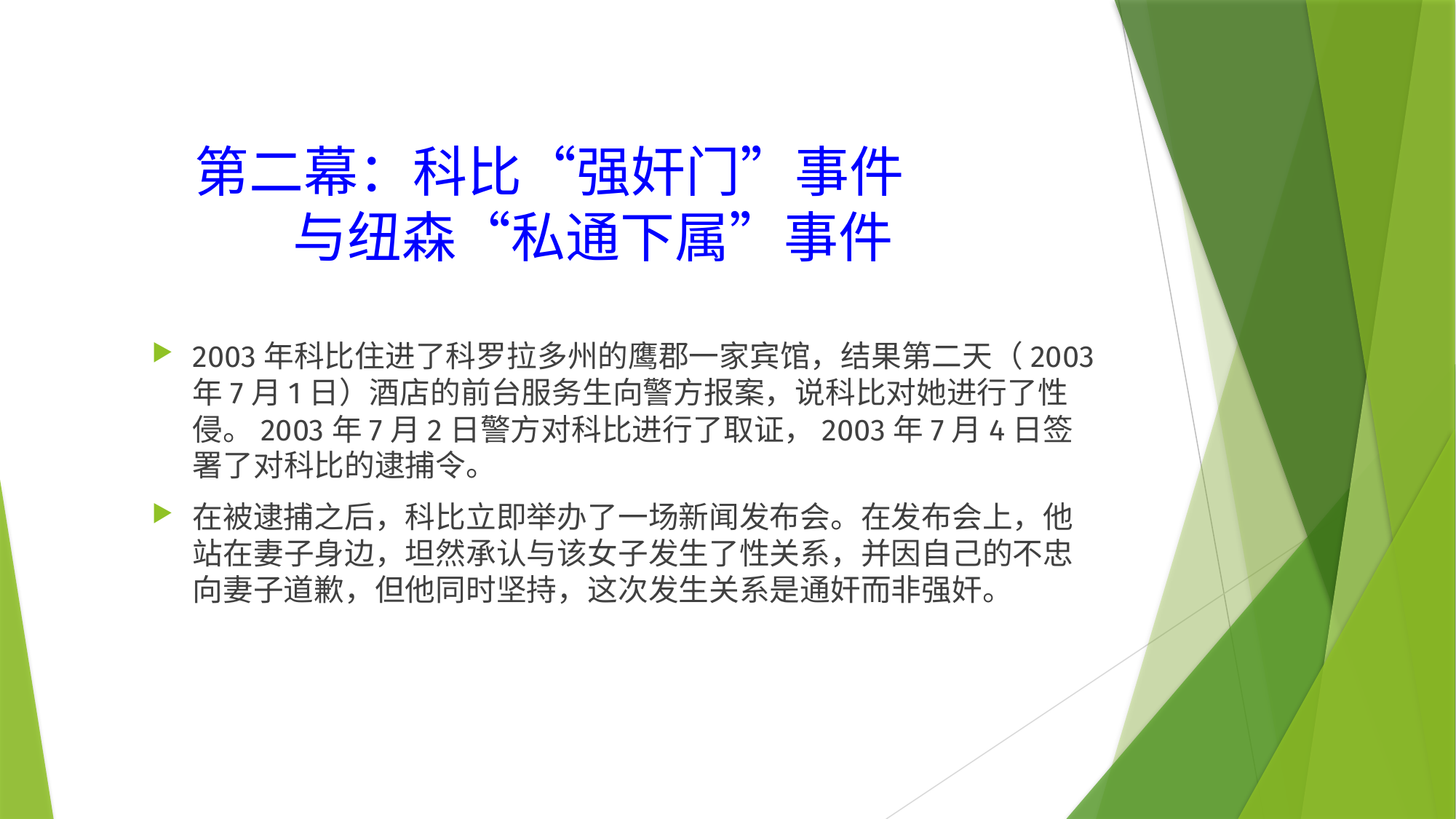

第二幕：科比“强奸门”事件
       与纽森“私通下属”事件
2003年科比住进了科罗拉多州的鹰郡一家宾馆，结果第二天（2003年7月1日）酒店的前台服务生向警方报案，说科比对她进行了性侵。2003年7月2日警方对科比进行了取证，2003年7月4日签署了对科比的逮捕令。
在被逮捕之后，科比立即举办了一场新闻发布会。在发布会上，他站在妻子身边，坦然承认与该女子发生了性关系，并因自己的不忠向妻子道歉，但他同时坚持，这次发生关系是通奸而非强奸。